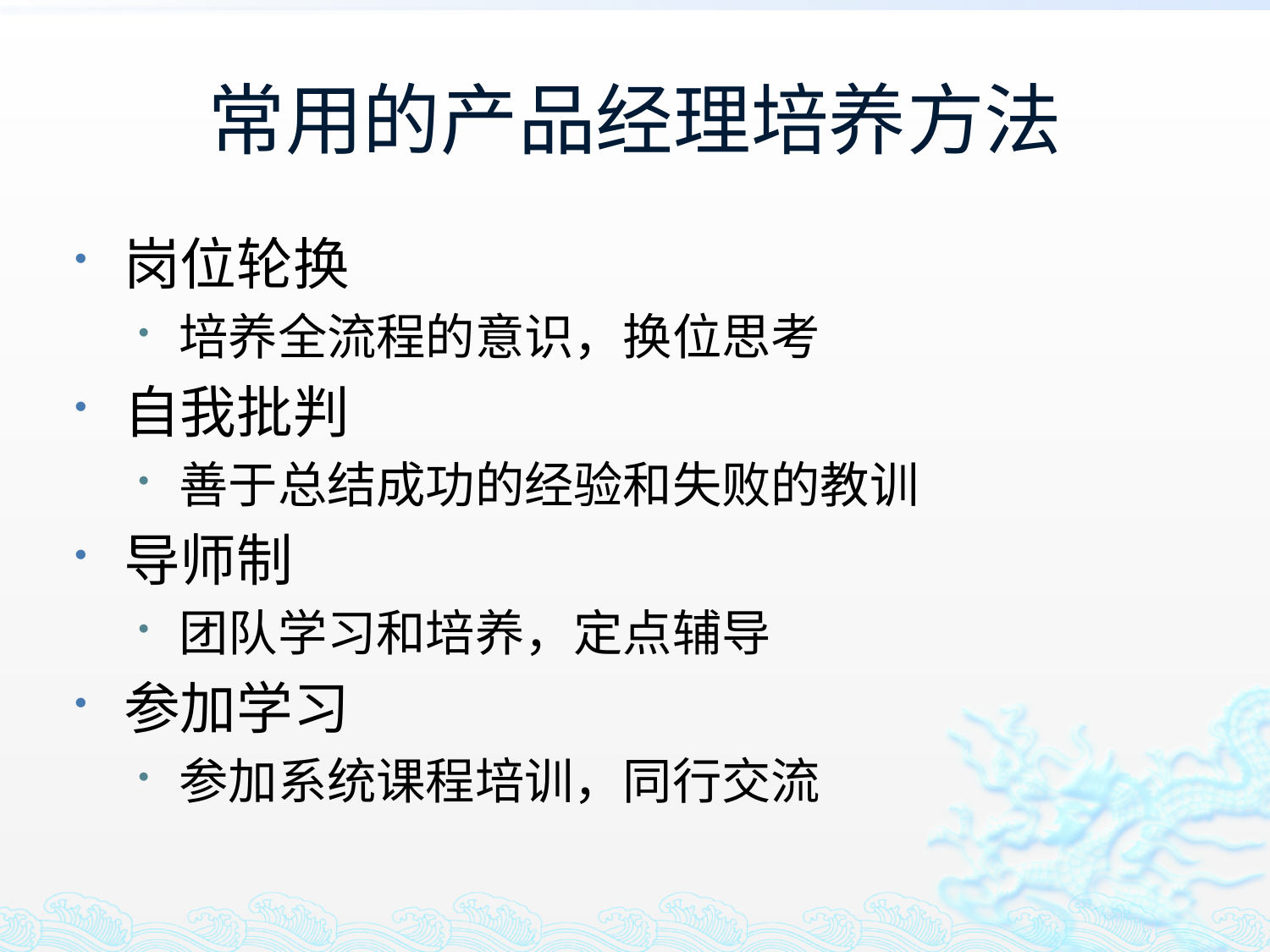

# 常用的产品经理培养方法
岗位轮换
培养全流程的意识，换位思考
自我批判
善于总结成功的经验和失败的教训
导师制
团队学习和培养，定点辅导
参加学习
参加系统课程培训，同行交流